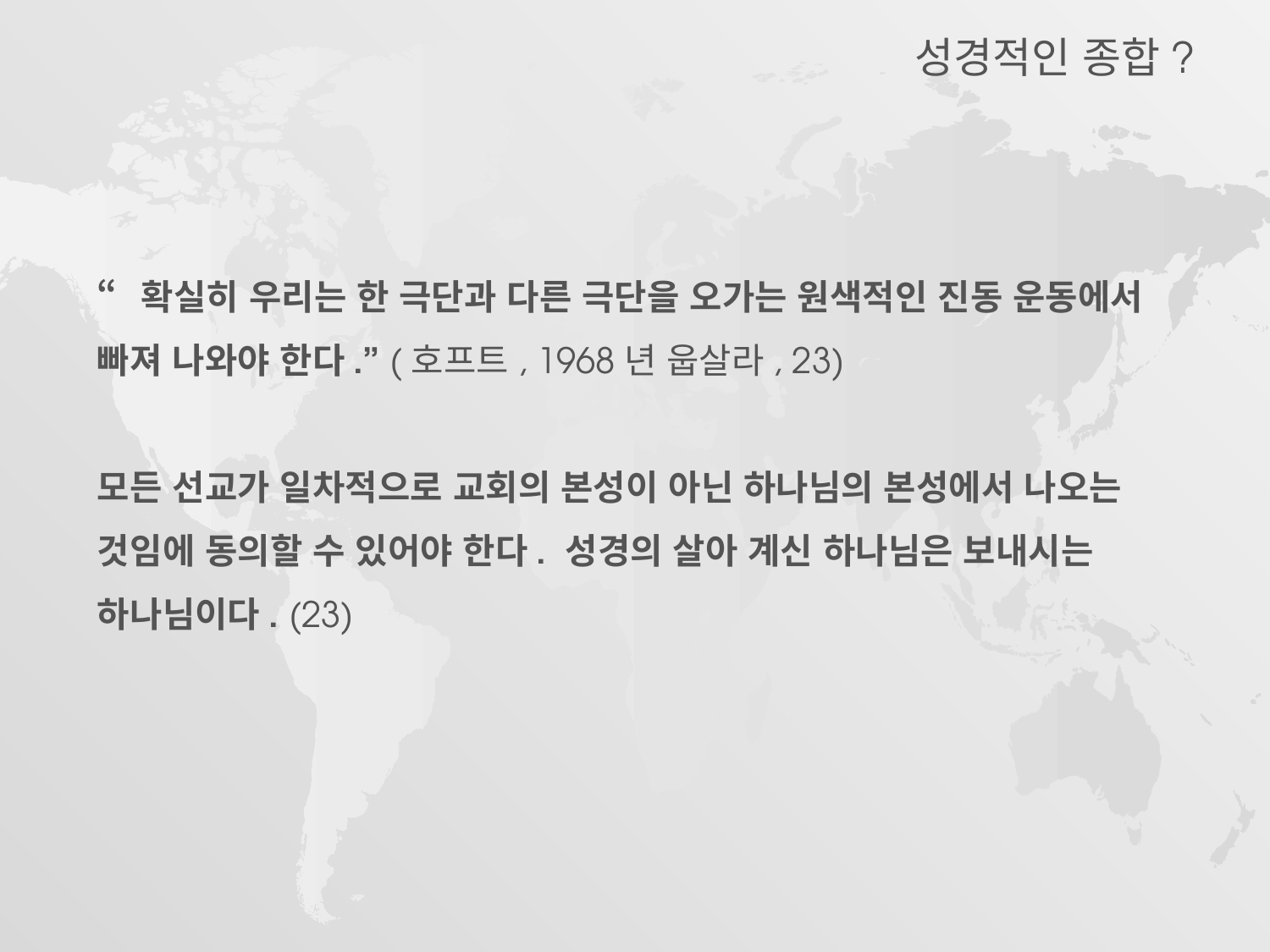

성경적인 종합?
“확실히 우리는 한 극단과 다른 극단을 오가는 원색적인 진동 운동에서 빠져 나와야 한다.” (호프트, 1968년 웁살라, 23)

모든 선교가 일차적으로 교회의 본성이 아닌 하나님의 본성에서 나오는 것임에 동의할 수 있어야 한다. 성경의 살아 계신 하나님은 보내시는 하나님이다. (23)